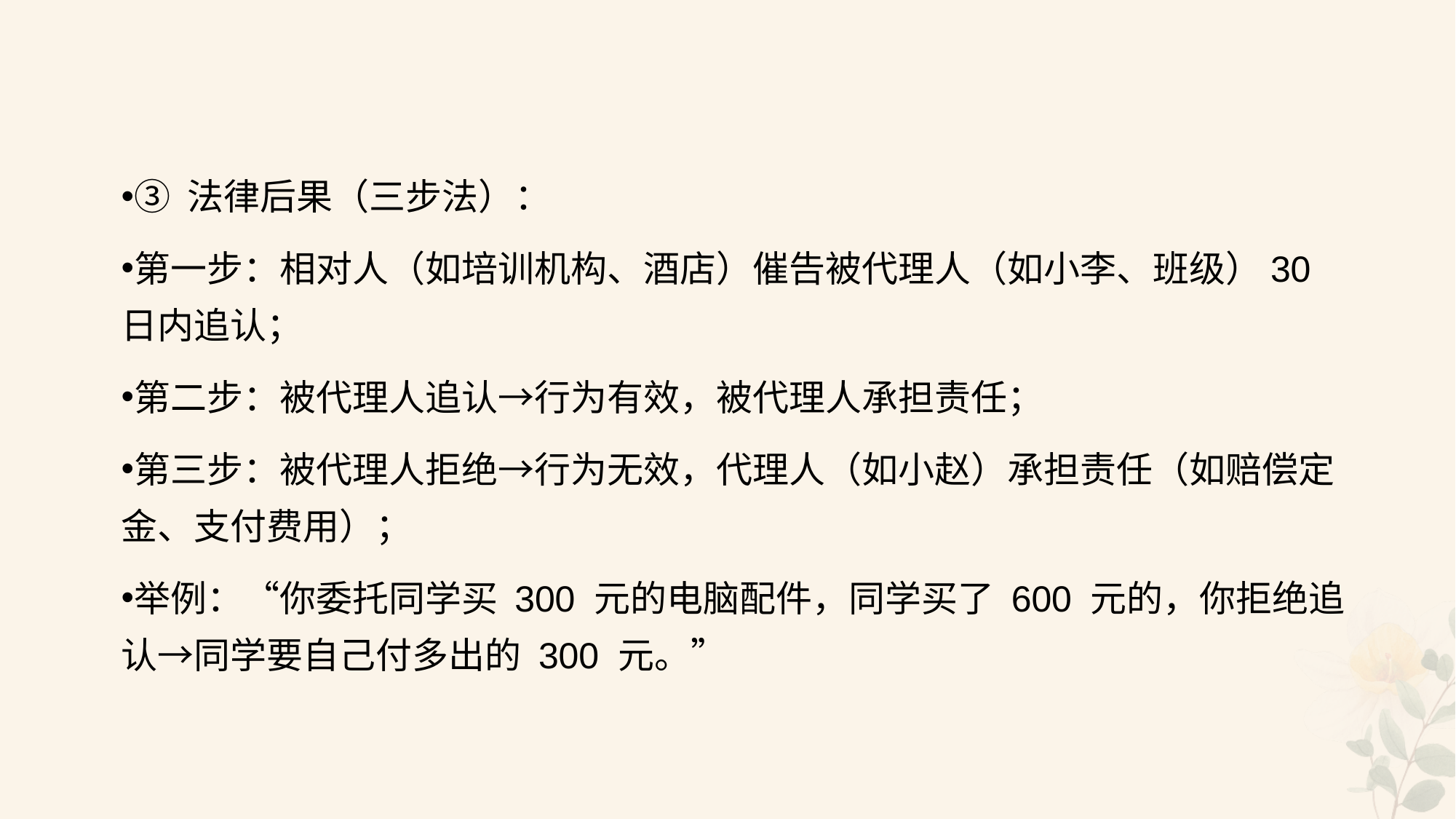

#
③ 法律后果（三步法）：
第一步：相对人（如培训机构、酒店）催告被代理人（如小李、班级）30 日内追认；
第二步：被代理人追认→行为有效，被代理人承担责任；
第三步：被代理人拒绝→行为无效，代理人（如小赵）承担责任（如赔偿定金、支付费用）；
举例：“你委托同学买 300 元的电脑配件，同学买了 600 元的，你拒绝追认→同学要自己付多出的 300 元。”